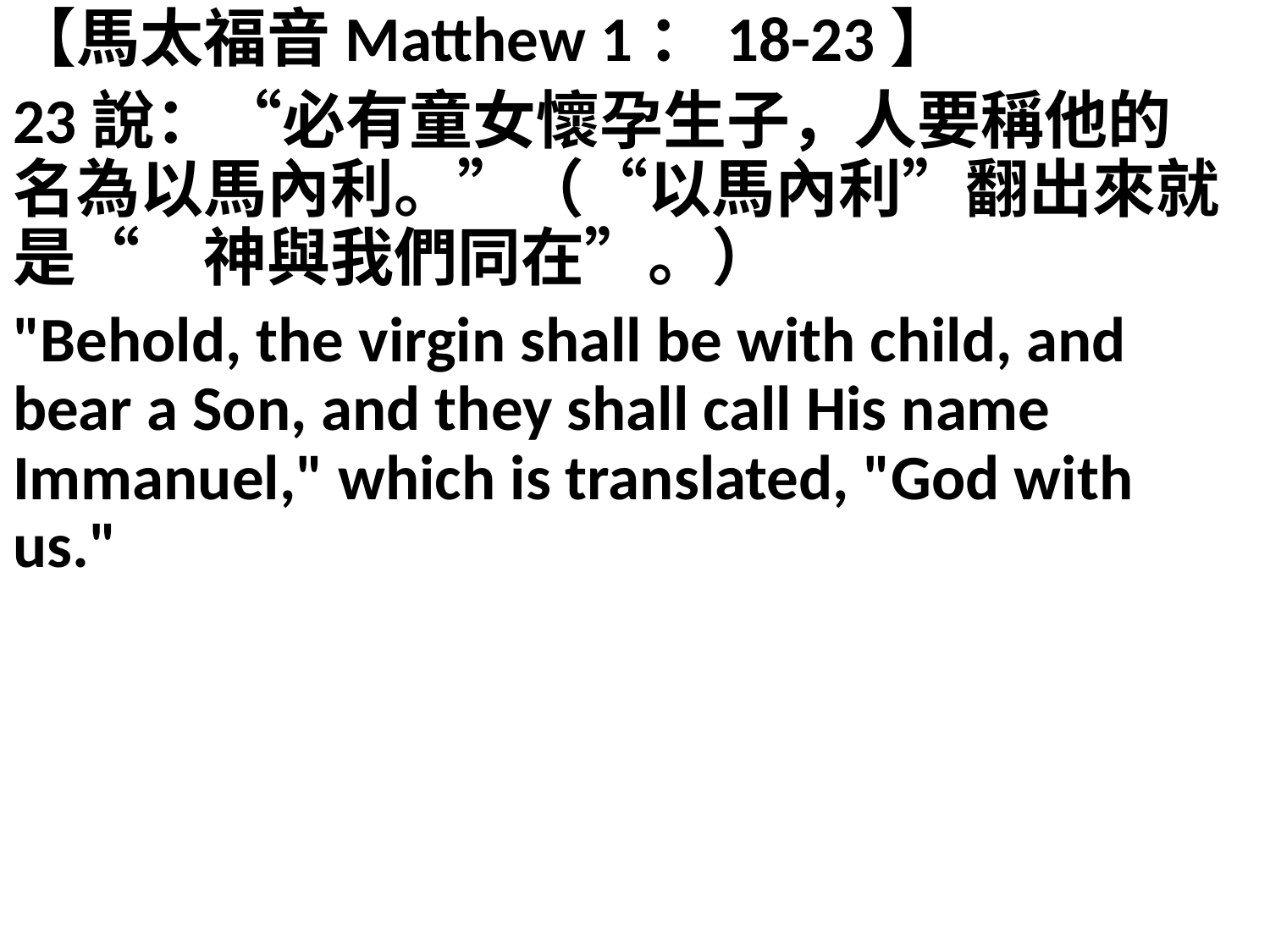

【馬太福音Matthew 1：18-23】
23說：“必有童女懷孕生子，人要稱他的名為以馬內利。”（“以馬內利”翻出來就是“　神與我們同在”。）
"Behold, the virgin shall be with child, and bear a Son, and they shall call His name Immanuel," which is translated, "God with us."